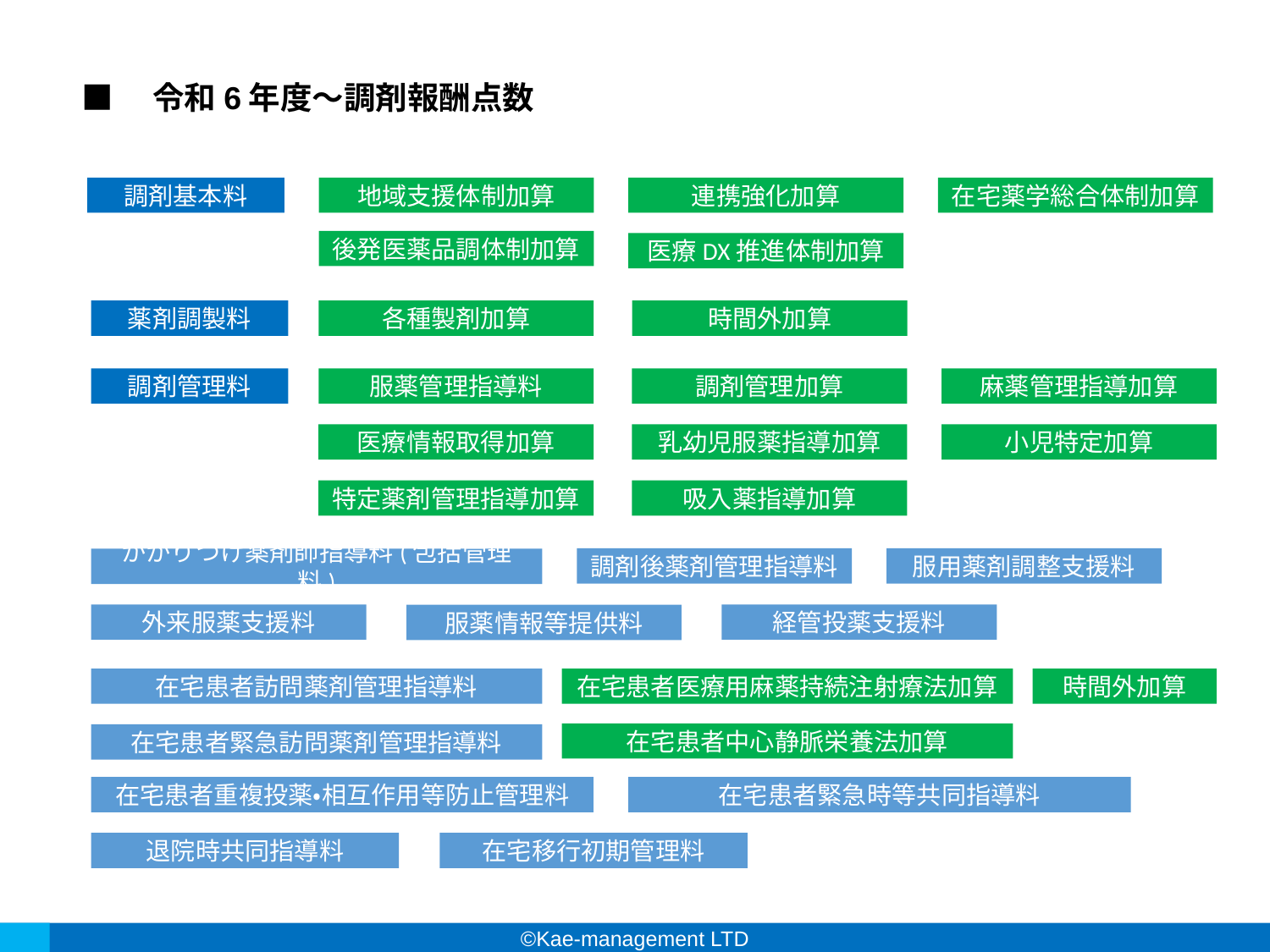

■　令和6年度～調剤報酬点数
在宅薬学総合体制加算
地域支援体制加算
連携強化加算
調剤基本料
後発医薬品調体制加算
医療DX推進体制加算
各種製剤加算
時間外加算
薬剤調製料
調剤管理料
服薬管理指導料
調剤管理加算
麻薬管理指導加算
医療情報取得加算
乳幼児服薬指導加算
小児特定加算
特定薬剤管理指導加算
吸入薬指導加算
服用薬剤調整支援料
調剤後薬剤管理指導料
かかりつけ薬剤師指導料(包括管理料)
外来服薬支援料
経管投薬支援料
服薬情報等提供料
時間外加算
在宅患者訪問薬剤管理指導料
在宅患者医療用麻薬持続注射療法加算
在宅患者中心静脈栄養法加算
在宅患者緊急訪問薬剤管理指導料
在宅患者重複投薬・相互作用等防止管理料
在宅患者緊急時等共同指導料
退院時共同指導料
在宅移行初期管理料